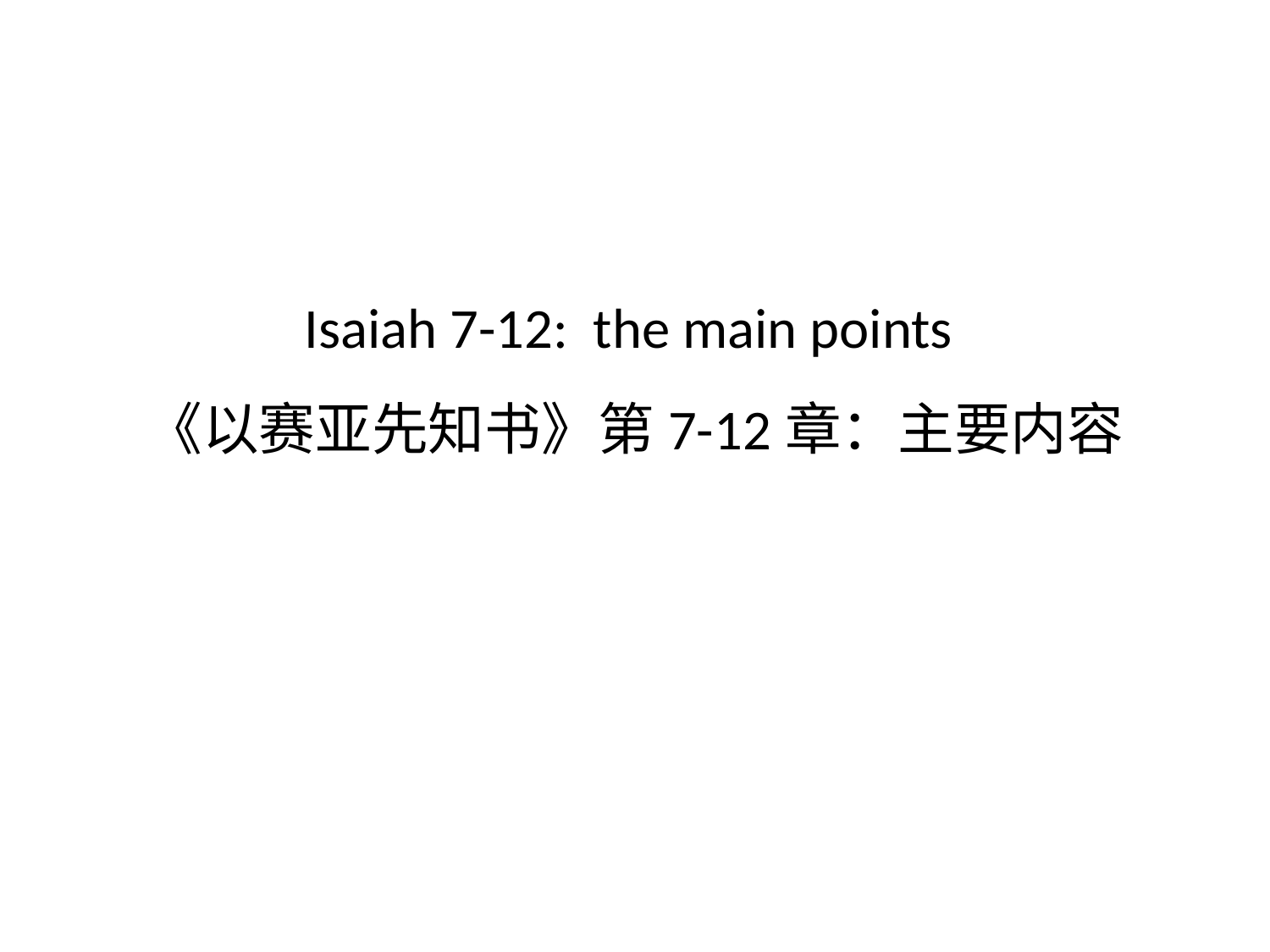

# Isaiah 7-12:  the main points 《以赛亚先知书》第7-12章：主要内容